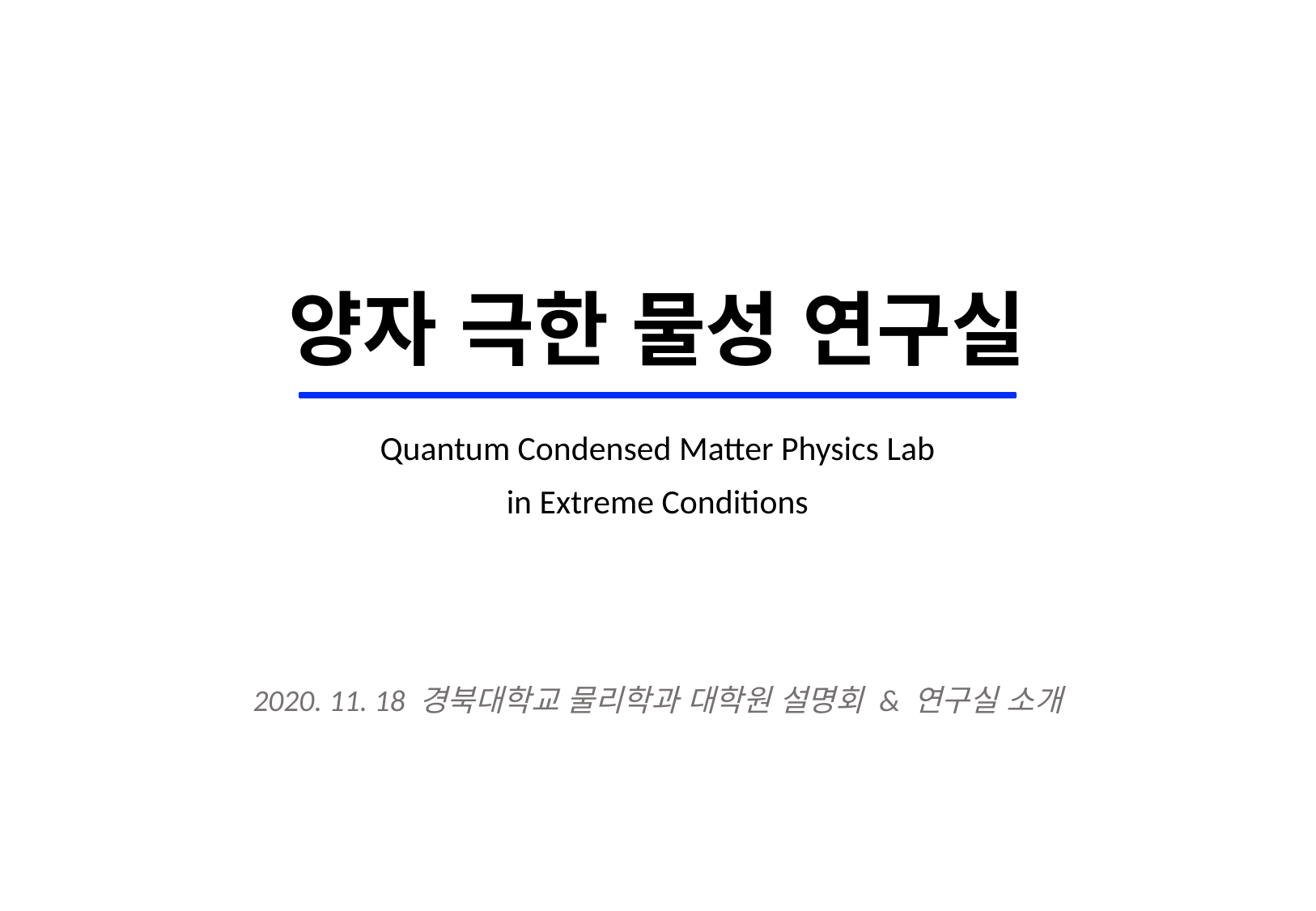

# 양자 극한 물성 연구실

Quantum Condensed Matter Physics Lab
in Extreme Conditions

2020. 11. 18 경북대학교 물리학과 대학원 설명회 & 연구실 소개